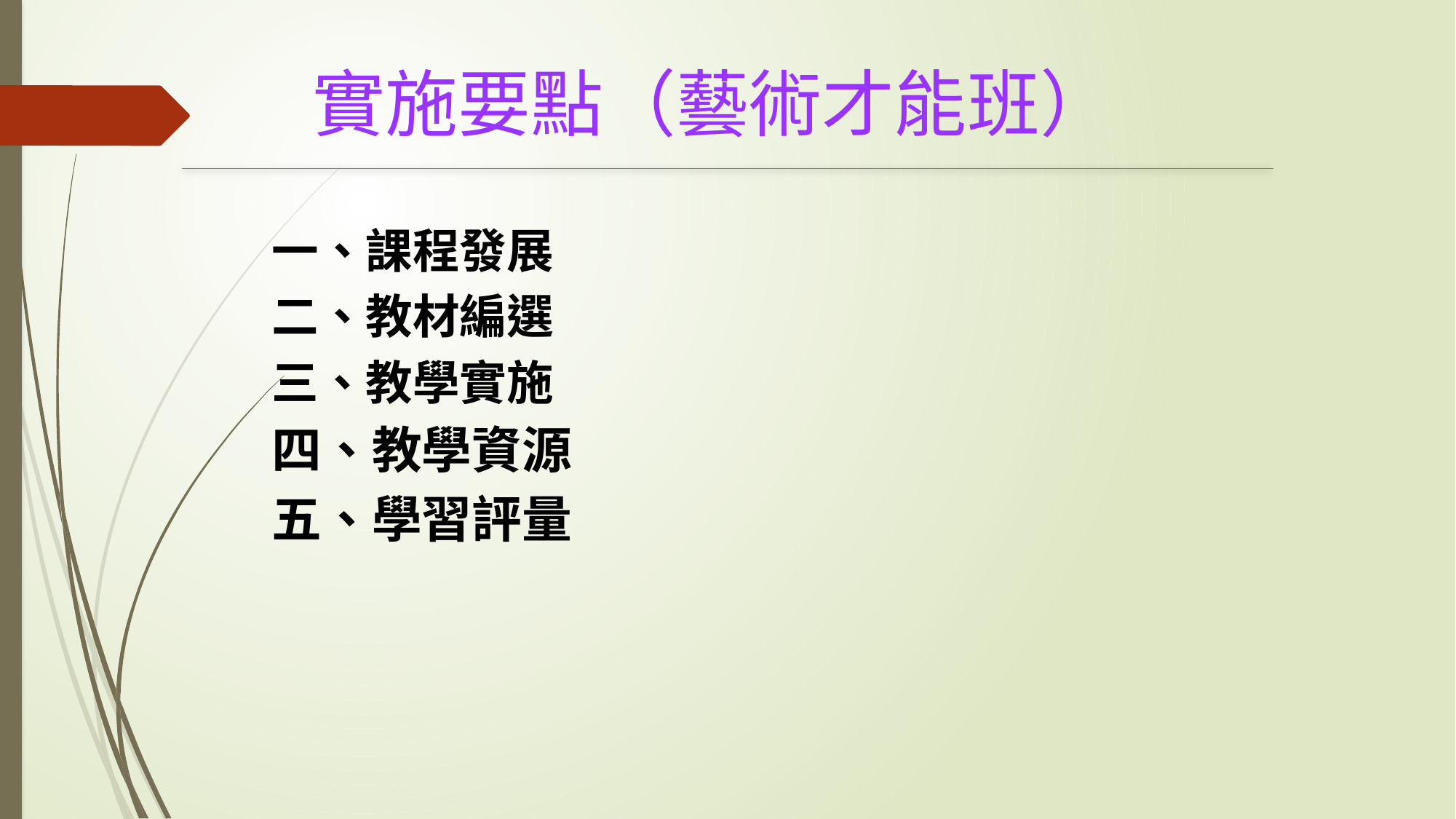

# 實施要點（藝術才能班）

一、課程發展
二、教材編選
三、教學實施
四、教學資源
五、學習評量